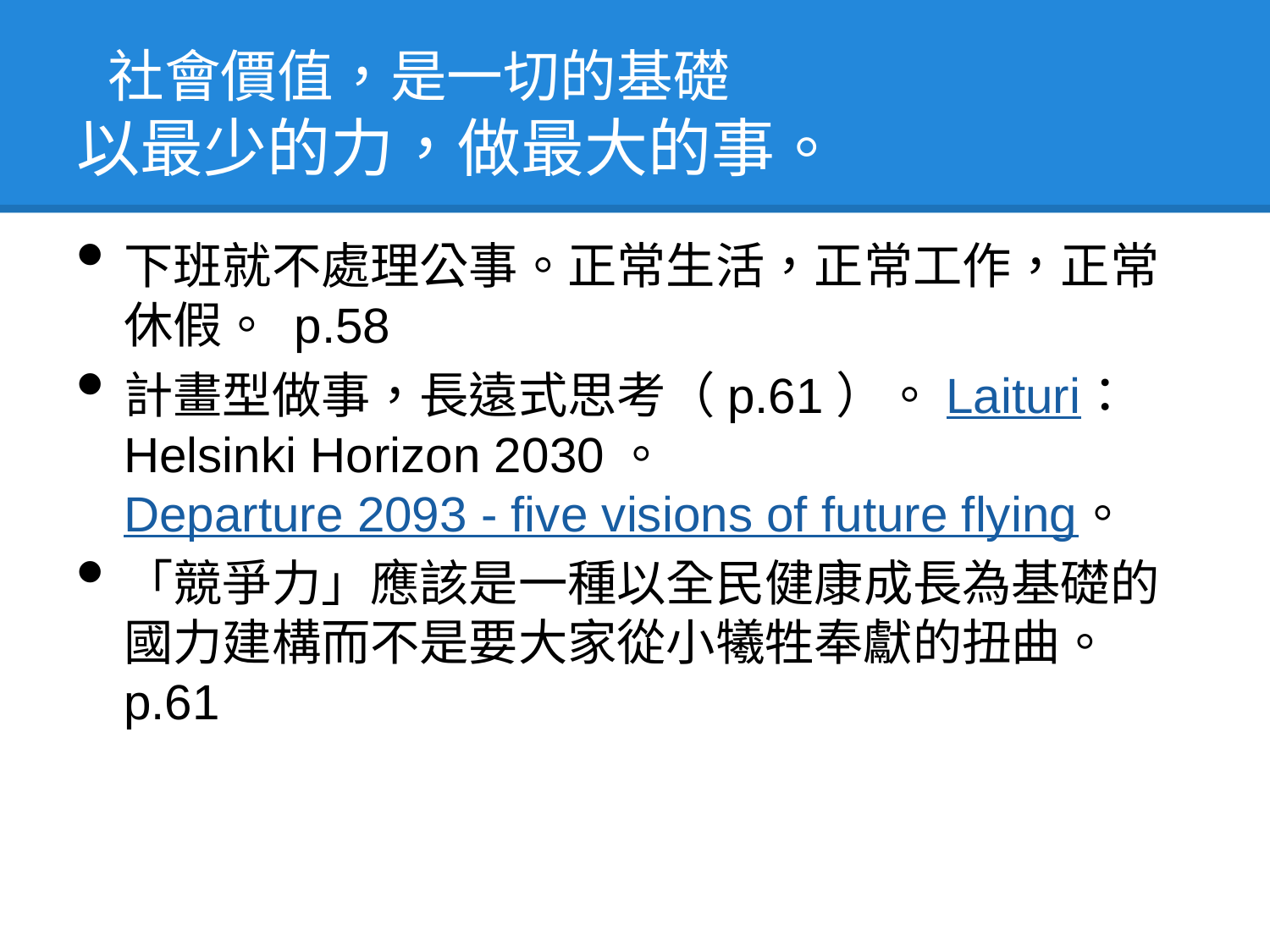

# 社會價值，是一切的基礎 以最少的力，做最大的事。
下班就不處理公事。正常生活，正常工作，正常休假。 p.58
計畫型做事，長遠式思考（p.61）。Laituri： Helsinki Horizon 2030。 Departure 2093 - five visions of future flying。
「競爭力」應該是一種以全民健康成長為基礎的國力建構而不是要大家從小犧牲奉獻的扭曲。 p.61